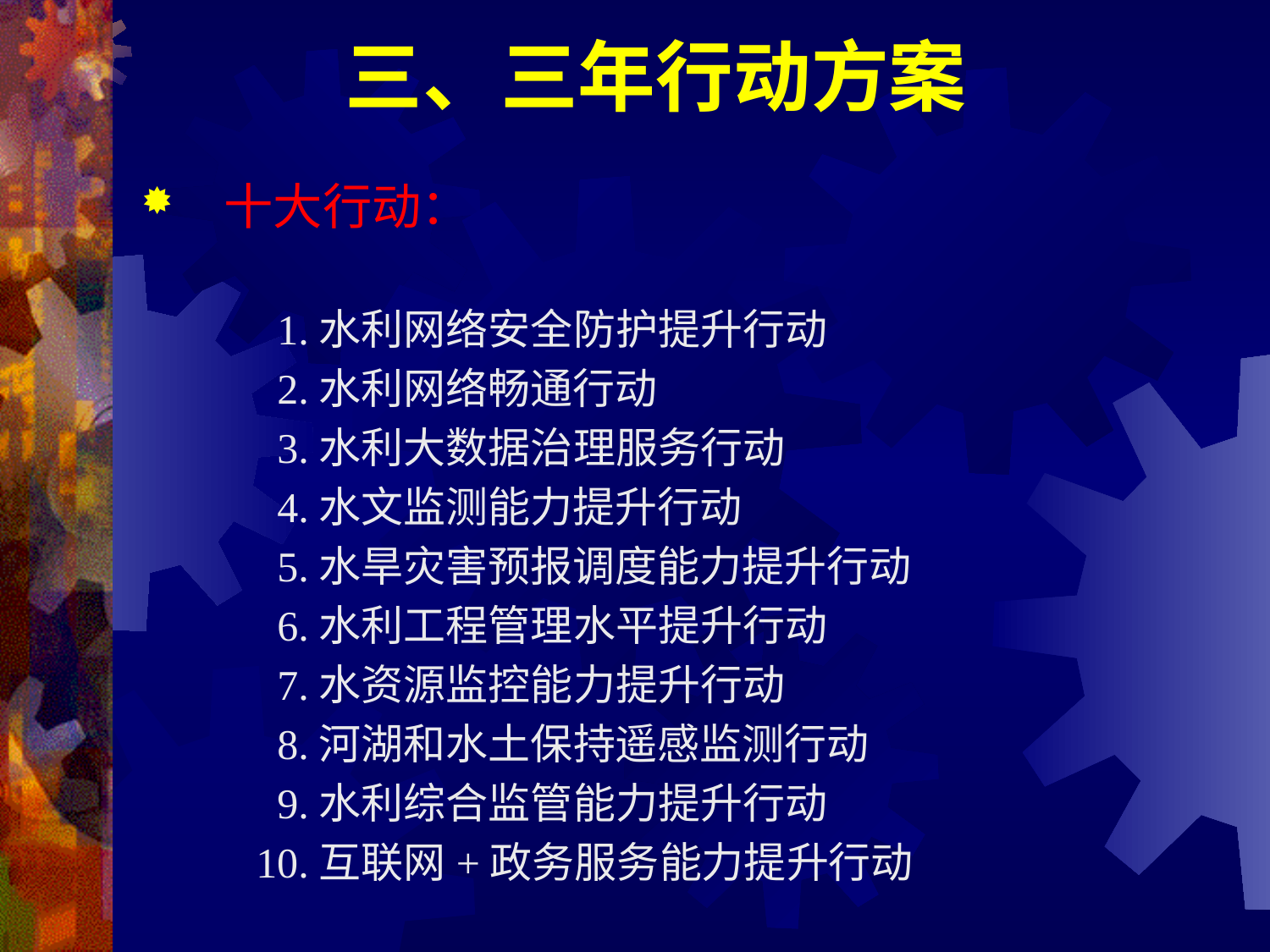

# 三、三年行动方案
十大行动：

             1.水利网络安全防护提升行动
             2.水利网络畅通行动
             3.水利大数据治理服务行动
             4.水文监测能力提升行动
             5.水旱灾害预报调度能力提升行动
             6.水利工程管理水平提升行动
             7.水资源监控能力提升行动
             8.河湖和水土保持遥感监测行动
             9.水利综合监管能力提升行动
           10.互联网+政务服务能力提升行动